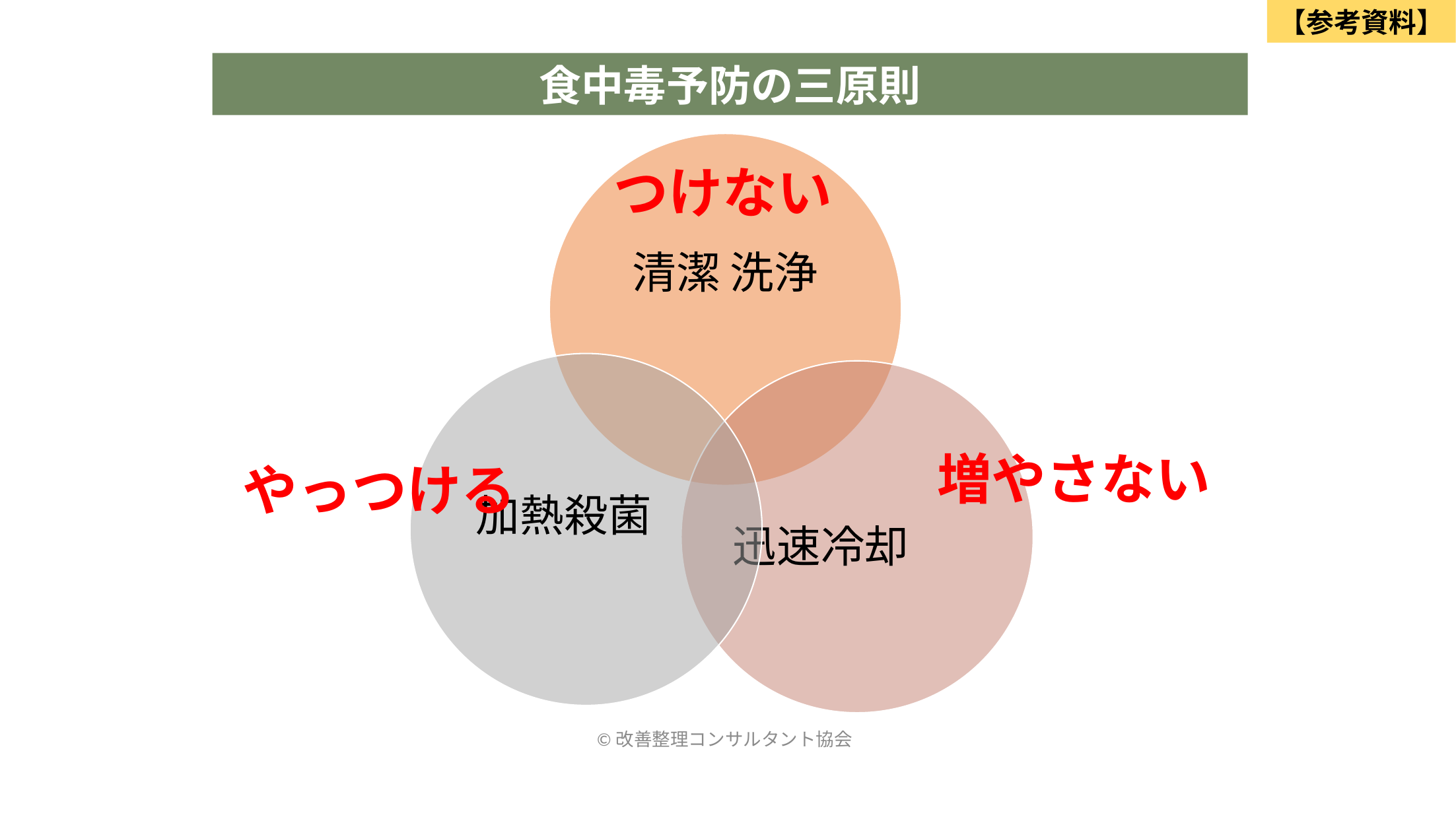

【参考資料】
食中毒予防の三原則
清潔 洗浄
迅速冷却
加熱殺菌
つけない
増やさない
やっつける
©改善整理コンサルタント協会